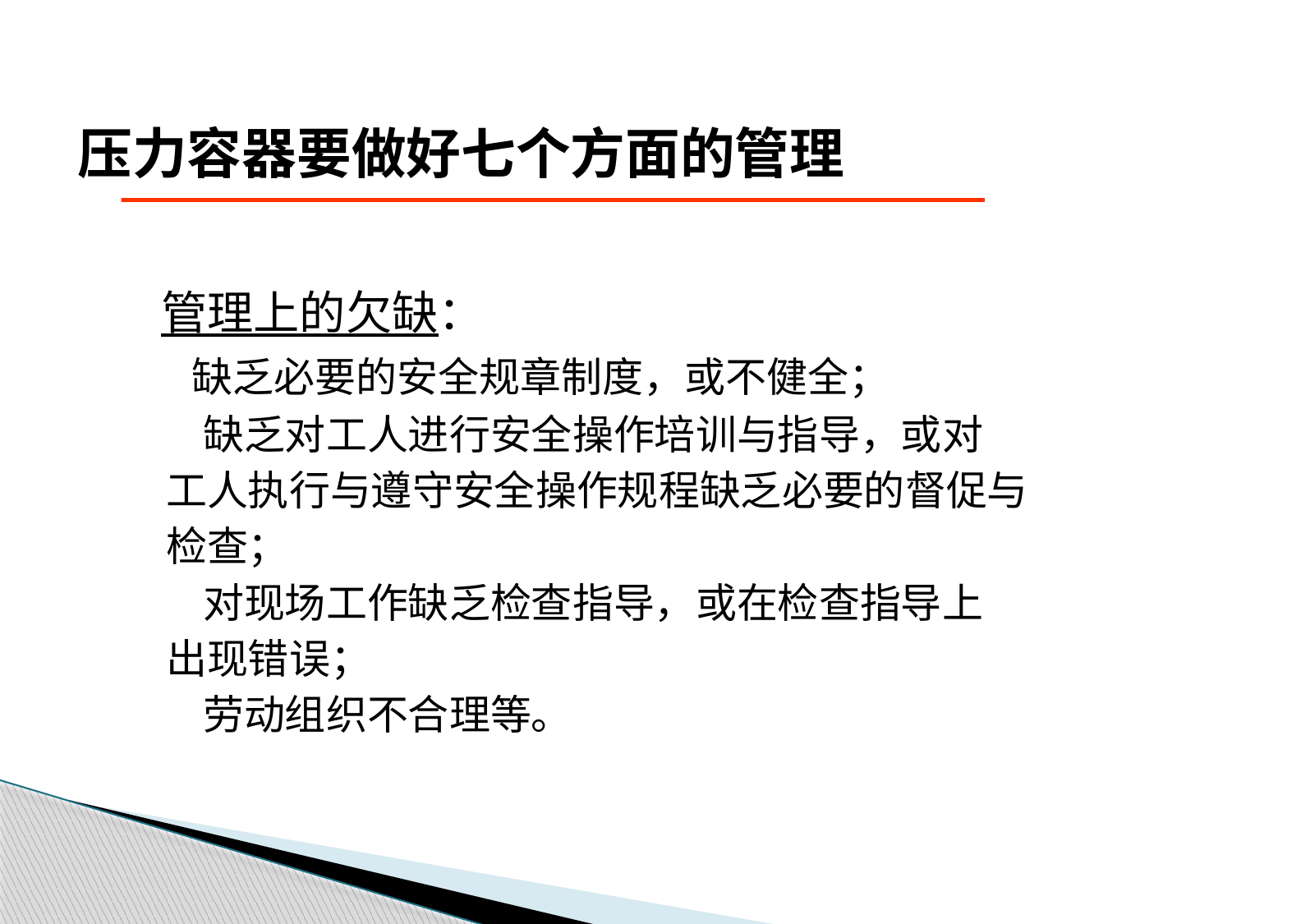

# 压力容器要做好七个方面的管理

   管理上的欠缺：
      缺乏必要的安全规章制度，或不健全；
        缺乏对工人进行安全操作培训与指导，或对
    工人执行与遵守安全操作规程缺乏必要的督促与
    检查；
        对现场工作缺乏检查指导，或在检查指导上
    出现错误；
        劳动组织不合理等。